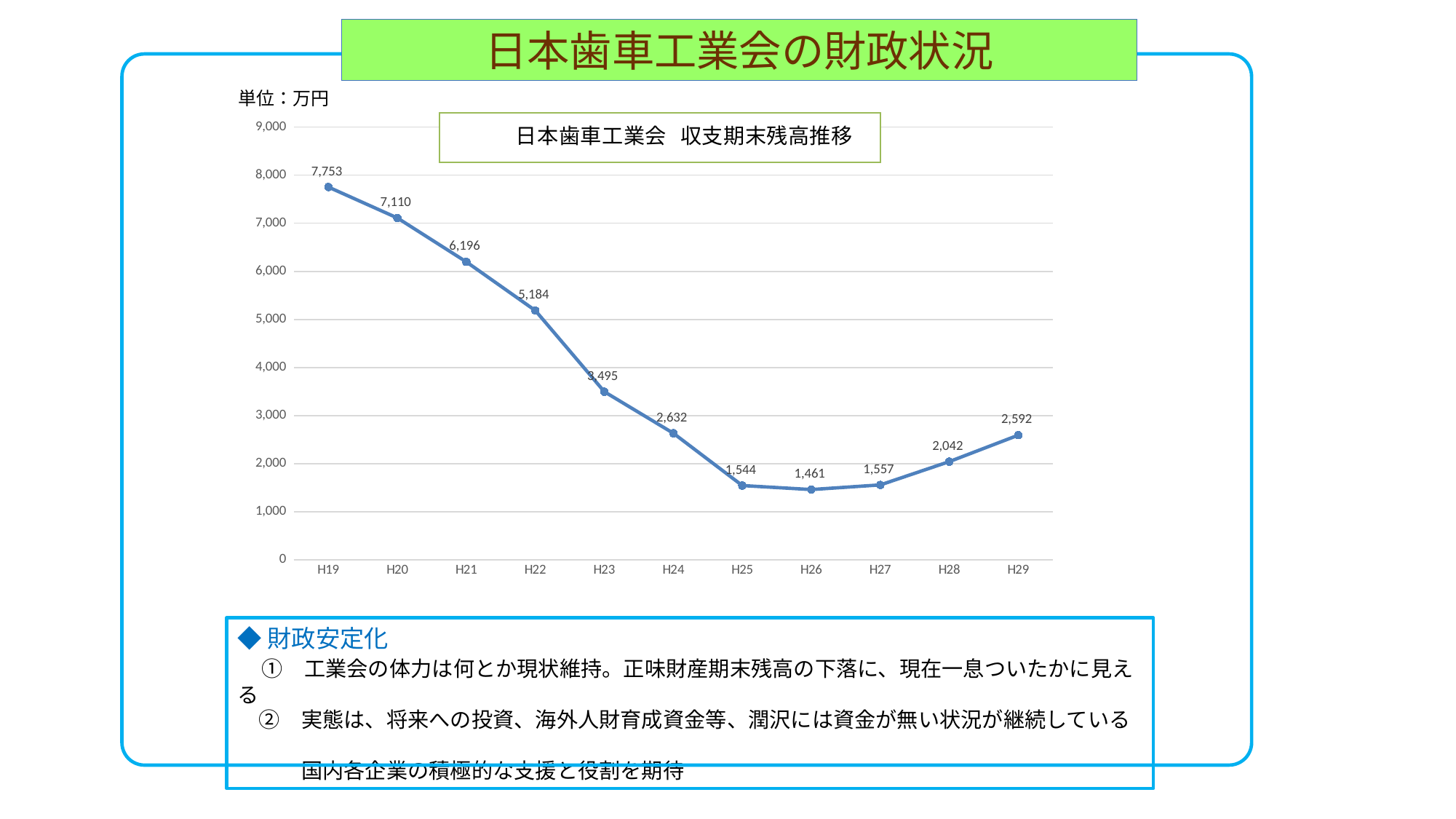

日本歯車工業会の財政状況

### Chart

| Category | 年度の繰越残 |
|---|---|
| H19 | 7753.0 |
| H20 | 7110.0 |
| H21 | 6196.0 |
| H22 | 5184.0 |
| H23 | 3495.0 |
| H24 | 2632.0 |
| H25 | 1544.0 |
| H26 | 1461.0 |
| H27 | 1557.0 |
| H28 | 2042.0 |
| H29 | 2592.0 |
◆財政安定化
　①　工業会の体力は何とか現状維持。正味財産期末残高の下落に、現在一息ついたかに見える
　②　実態は、将来への投資、海外人財育成資金等、潤沢には資金が無い状況が継続している
　　　国内各企業の積極的な支援と役割を期待